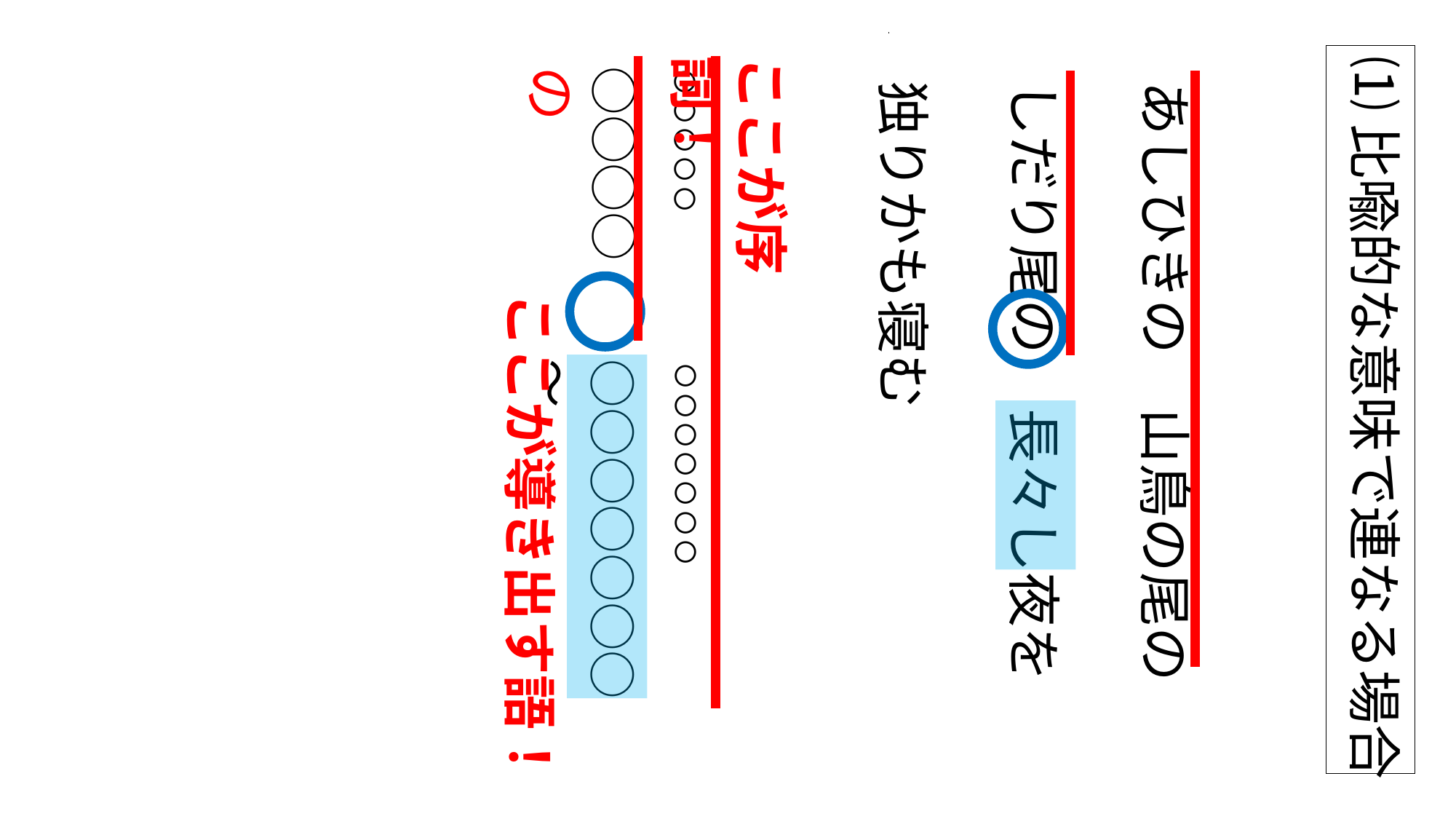

○○○○○　～

あしひきの　山鳥の尾の

しだり尾の　長々し夜を

独りかも寝む
⑴比喩的な意味で連なる場合
ここが序詞！
ここが導き出す語！
ここが序詞！

○○○○　の
○○○○○
○○○○○
○○○○○○○

ここが導き出す語！

○○○○○○　の
○○○○○○○　～

ように